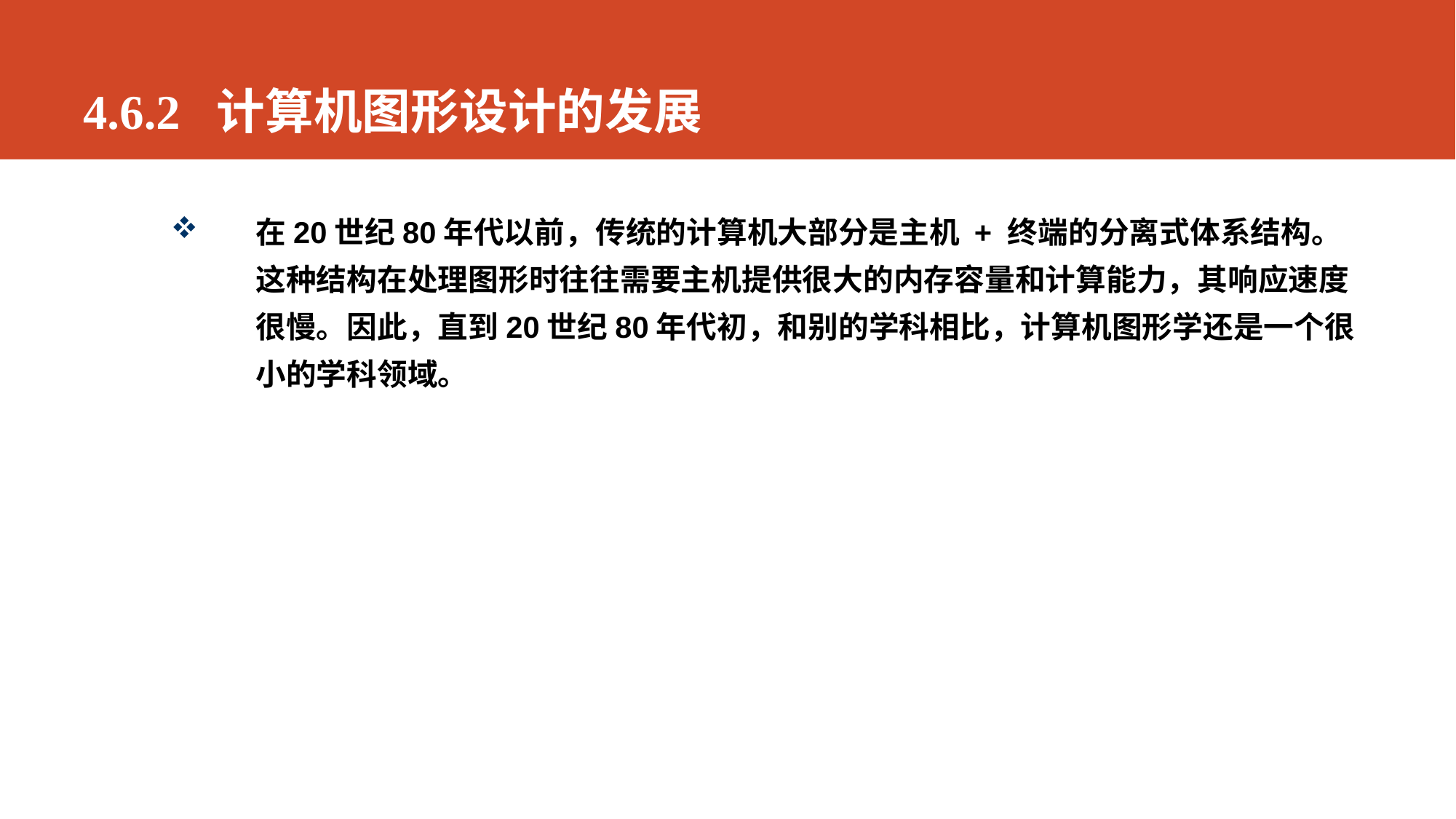

# 4.6.2  计算机图形设计的发展
在20世纪80年代以前，传统的计算机大部分是主机 + 终端的分离式体系结构。这种结构在处理图形时往往需要主机提供很大的内存容量和计算能力，其响应速度很慢。因此，直到20世纪80年代初，和别的学科相比，计算机图形学还是一个很小的学科领域。